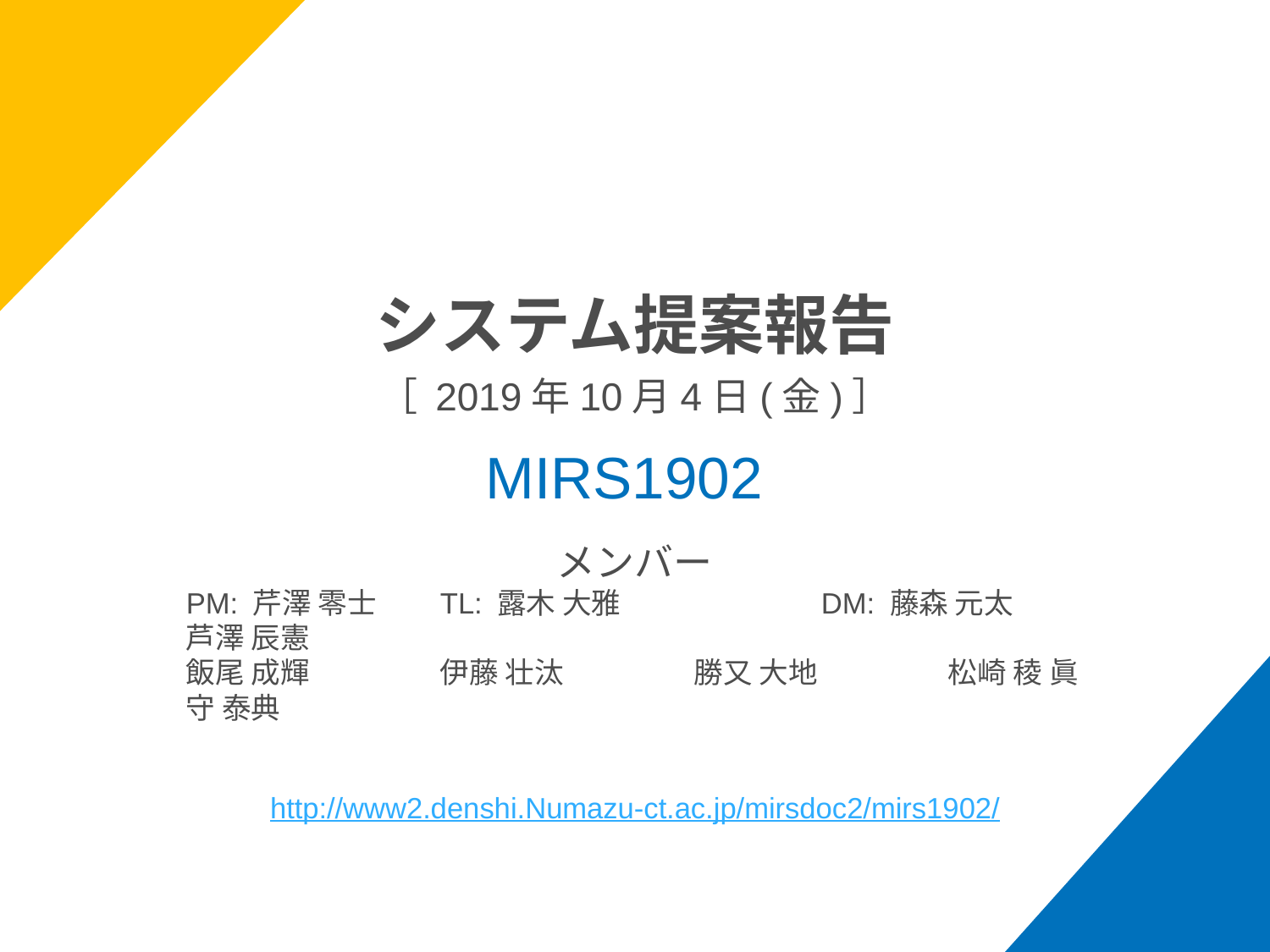

# システム提案報告 ［ 2019年10月4日(金)］
MIRS1902
メンバー
PM: 芹澤 零士	TL: 露木 大雅		DM: 藤森 元太	芦澤 辰憲
飯尾 成輝		伊藤 壮汰		勝又 大地		松崎 稜 眞守 泰典

http://www2.denshi.Numazu-ct.ac.jp/mirsdoc2/mirs1902/